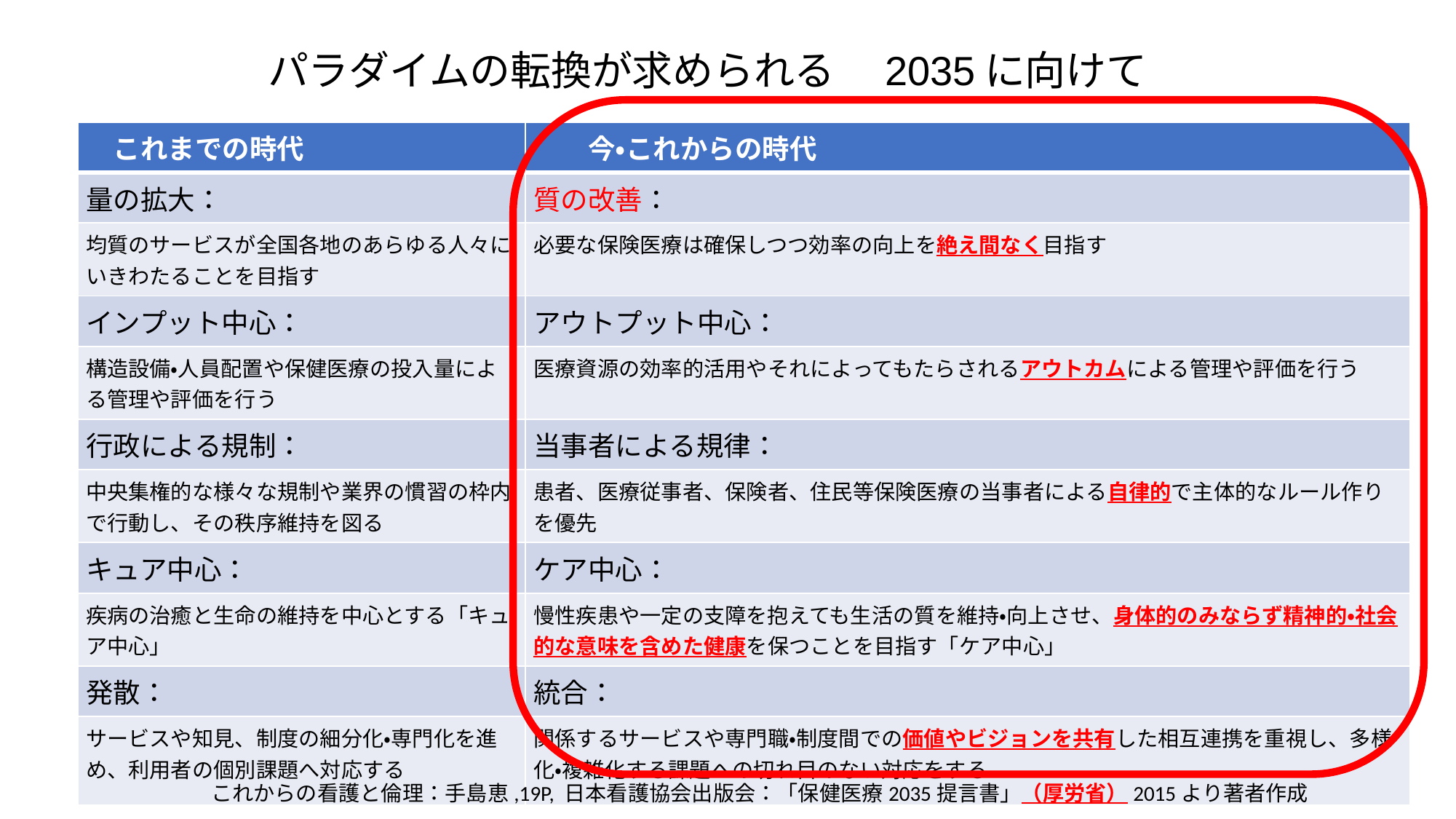

# パラダイムの転換が求められる　2035に向けて

| これまでの時代 | 今・これからの時代 |
| --- | --- |
| 量の拡大： | 質の改善： |
| 均質のサービスが全国各地のあらゆる人々にいきわたることを目指す | 必要な保険医療は確保しつつ効率の向上を絶え間なく目指す |
| インプット中心： | アウトプット中心： |
| 構造設備・人員配置や保健医療の投入量による管理や評価を行う | 医療資源の効率的活用やそれによってもたらされるアウトカムによる管理や評価を行う |
| 行政による規制： | 当事者による規律： |
| 中央集権的な様々な規制や業界の慣習の枠内で行動し、その秩序維持を図る | 患者、医療従事者、保険者、住民等保険医療の当事者による自律的で主体的なルール作りを優先 |
| キュア中心： | ケア中心： |
| 疾病の治癒と生命の維持を中心とする「キュア中心」 | 慢性疾患や一定の支障を抱えても生活の質を維持・向上させ、身体的のみならず精神的・社会的な意味を含めた健康を保つことを目指す「ケア中心」 |
| 発散： | 統合： |
| サービスや知見、制度の細分化・専門化を進め、利用者の個別課題へ対応する | 関係するサービスや専門職・制度間での価値やビジョンを共有した相互連携を重視し、多様化・複雑化する課題への切れ目のない対応をする |
これからの看護と倫理：手島恵,19P, 日本看護協会出版会：「保健医療2035提言書」（厚労省）2015より著者作成